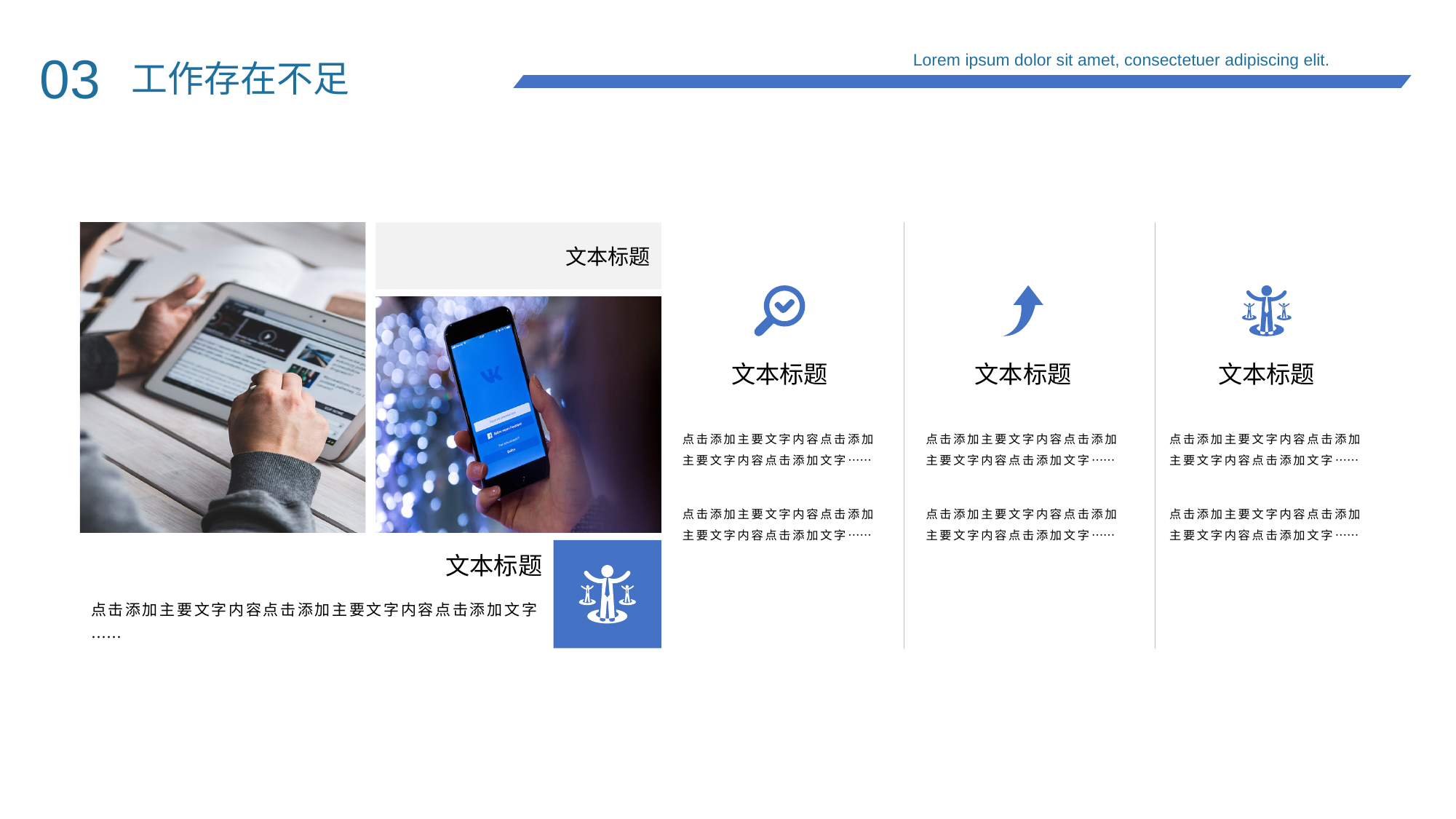

03
Lorem ipsum dolor sit amet, consectetuer adipiscing elit.
工作存在不足

文本标题

文本标题

点击添加主要文字内容点击添加主要文字内容点击添加文字……
点击添加主要文字内容点击添加主要文字内容点击添加文字……

文本标题
点击添加主要文字内容点击添加主要文字内容点击添加文字……
点击添加主要文字内容点击添加主要文字内容点击添加文字……

文本标题
点击添加主要文字内容点击添加主要文字内容点击添加文字……
点击添加主要文字内容点击添加主要文字内容点击添加文字……

文本标题
点击添加主要文字内容点击添加主要文字内容点击添加文字……